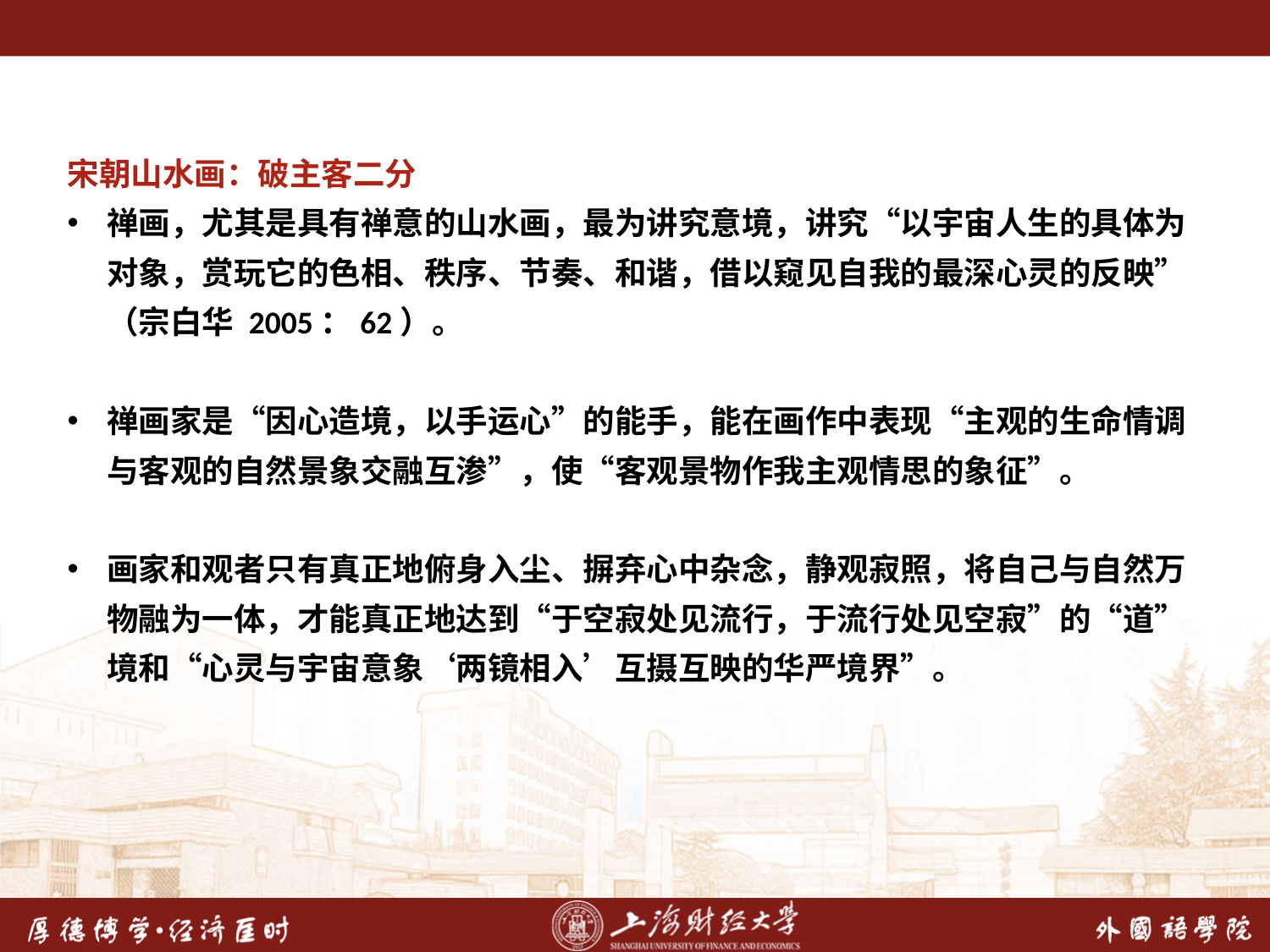

宋朝山水画：破主客二分
禅画，尤其是具有禅意的山水画，最为讲究意境，讲究“以宇宙人生的具体为对象，赏玩它的色相、秩序、节奏、和谐，借以窥见自我的最深心灵的反映”（宗白华 2005：62）。

禅画家是“因心造境，以手运心”的能手，能在画作中表现“主观的生命情调与客观的自然景象交融互渗”，使“客观景物作我主观情思的象征”。

画家和观者只有真正地俯身入尘、摒弃心中杂念，静观寂照，将自己与自然万物融为一体，才能真正地达到“于空寂处见流行，于流行处见空寂”的“道”境和“心灵与宇宙意象‘两镜相入’互摄互映的华严境界”。